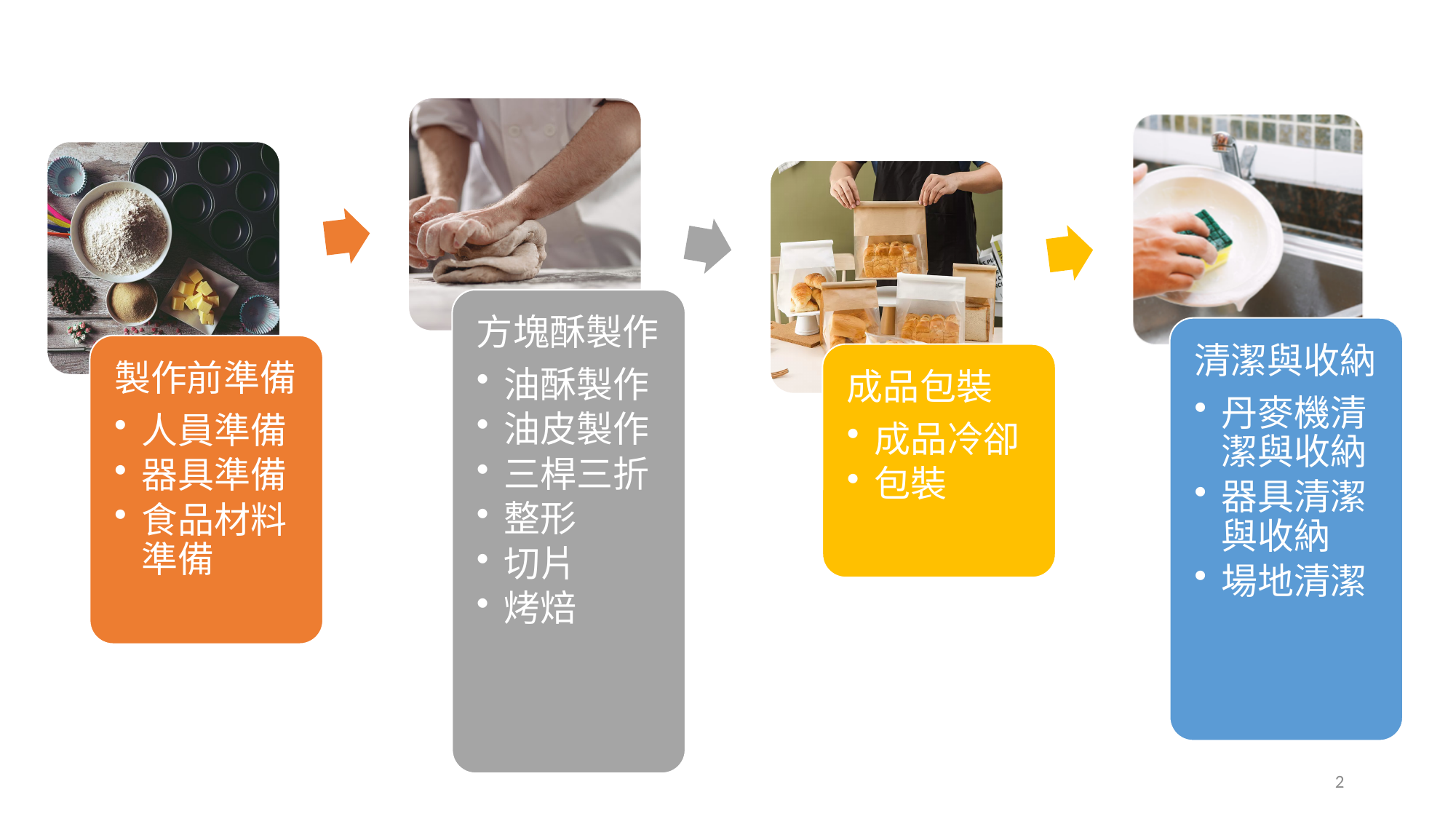

製作前準備
人員準備
器具準備
食品材料準備

方塊酥製作
油酥製作
油皮製作
三桿三折
整形
切片
烤焙

成品包裝
成品冷卻
包裝

清潔與收納
丹麥機清潔與收納
器具清潔與收納
場地清潔
#
2